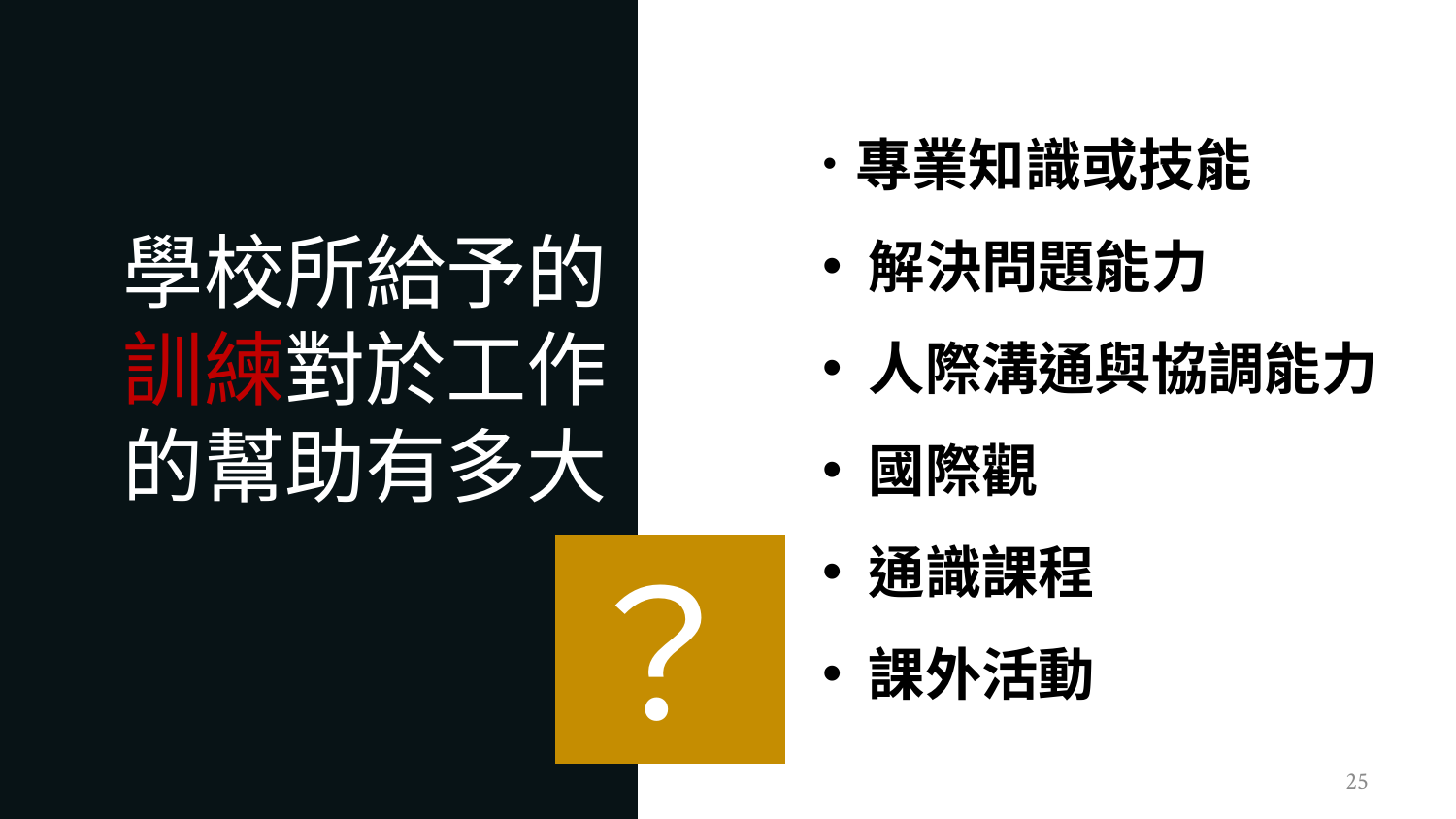

專業知識或技能
 解決問題能力
 人際溝通與協調能力
 國際觀
 通識課程
 課外活動
學校所給予的訓練對於工作的幫助有多大
？
25